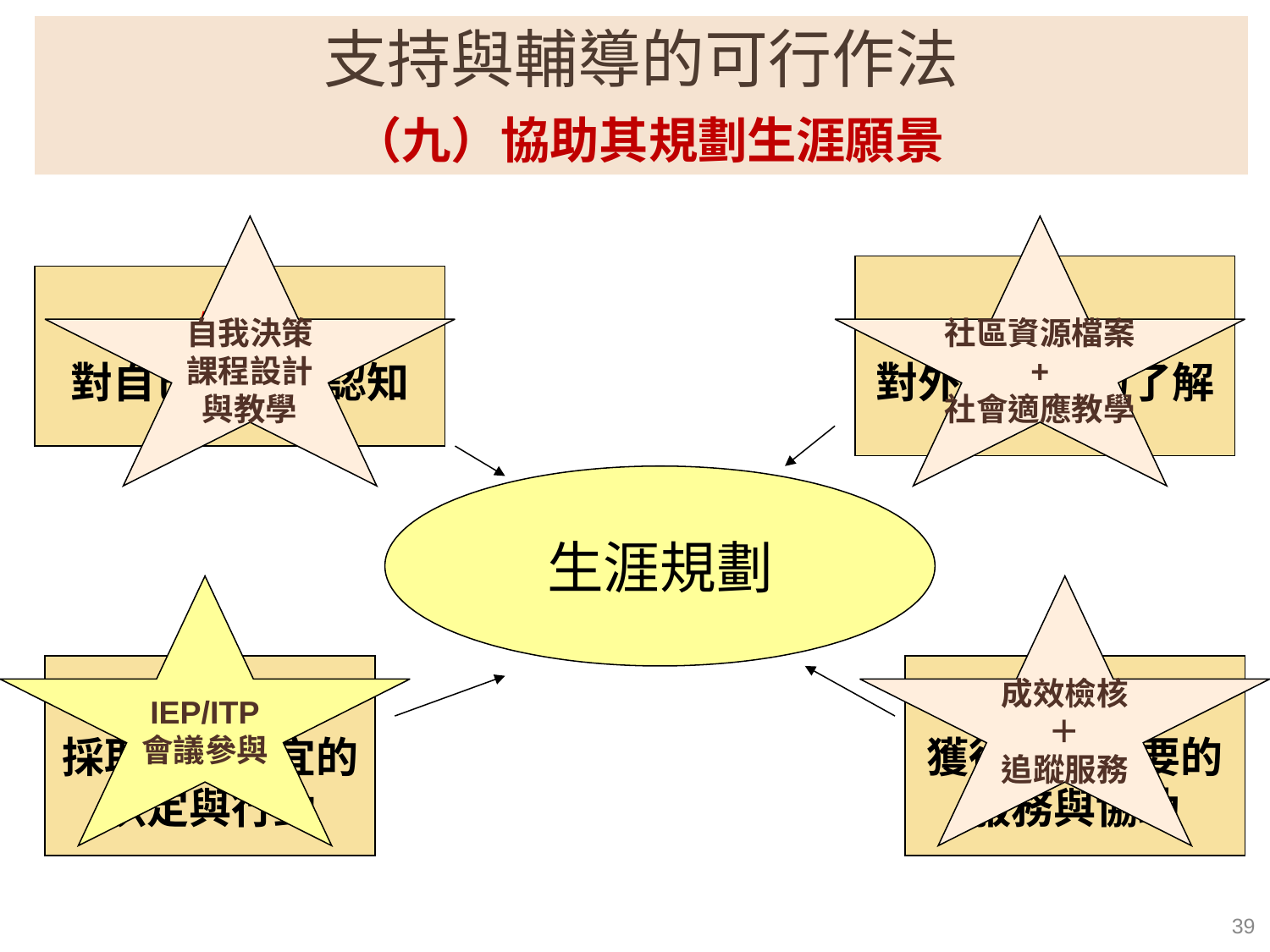

支持與輔導的可行作法
 （九）協助其規劃生涯願景
自我決策
課程設計
與教學
社區資源檔案
+
社會適應教學
知彼
對外在環境的了解
知己
對自己能力的認知

生涯規劃
IEP/ITP
會議參與
成效檢核
＋
追蹤服務
抉擇
採取正確合宜的
決定與行動
支持
獲得各項必要的
服務與協助

39